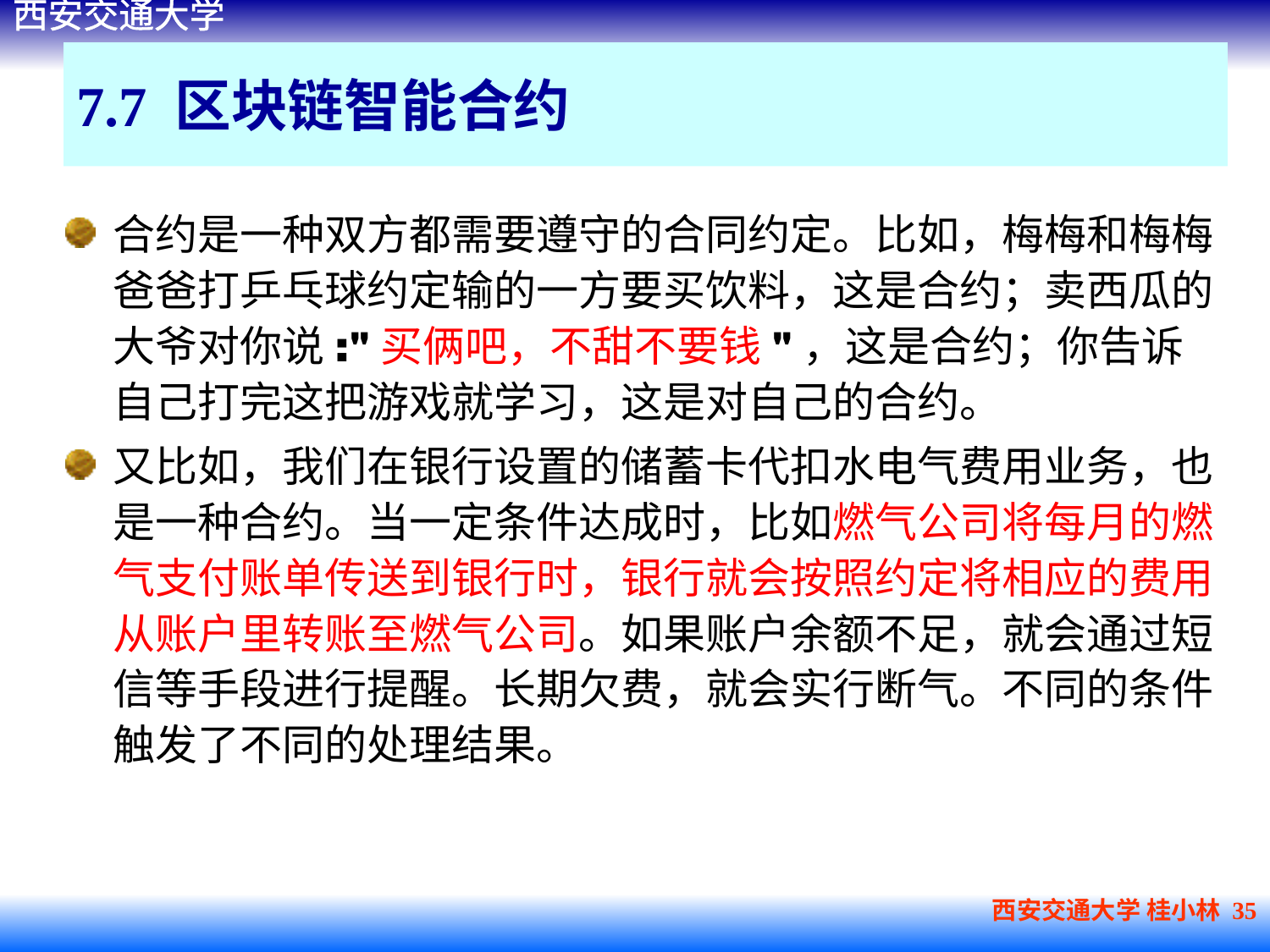

# 7.7 区块链智能合约
合约是一种双方都需要遵守的合同约定。比如，梅梅和梅梅爸爸打乒乓球约定输的一方要买饮料，这是合约；卖西瓜的大爷对你说:"买俩吧，不甜不要钱"，这是合约；你告诉自己打完这把游戏就学习，这是对自己的合约。
又比如，我们在银行设置的储蓄卡代扣水电气费用业务，也是一种合约。当一定条件达成时，比如燃气公司将每月的燃气支付账单传送到银行时，银行就会按照约定将相应的费用从账户里转账至燃气公司。如果账户余额不足，就会通过短信等手段进行提醒。长期欠费，就会实行断气。不同的条件触发了不同的处理结果。
西安交通大学 桂小林 35